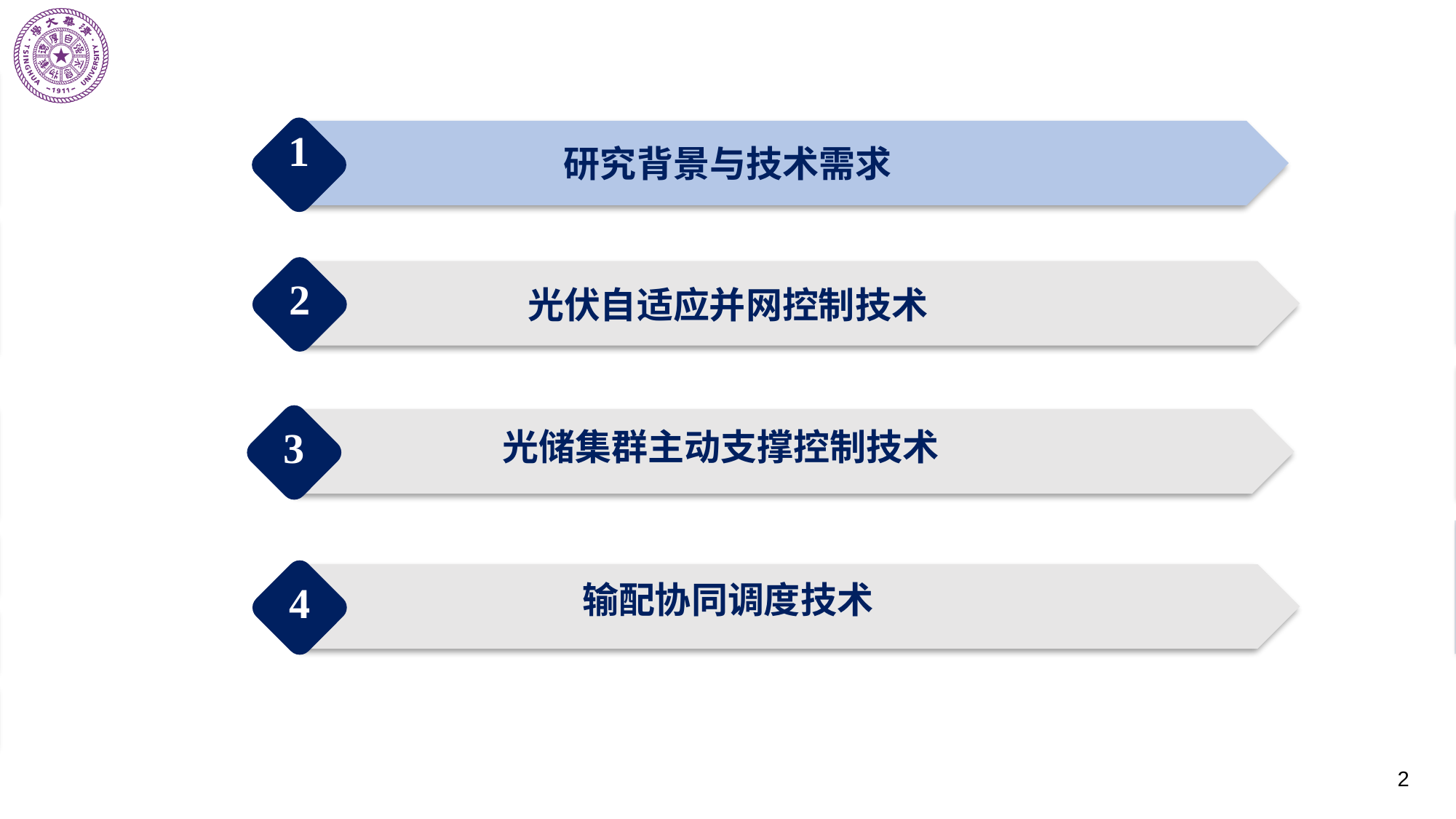

1

研究背景与技术需求

2

光伏自适应并网控制技术

3

光储集群主动支撑控制技术

4

输配协同调度技术
2